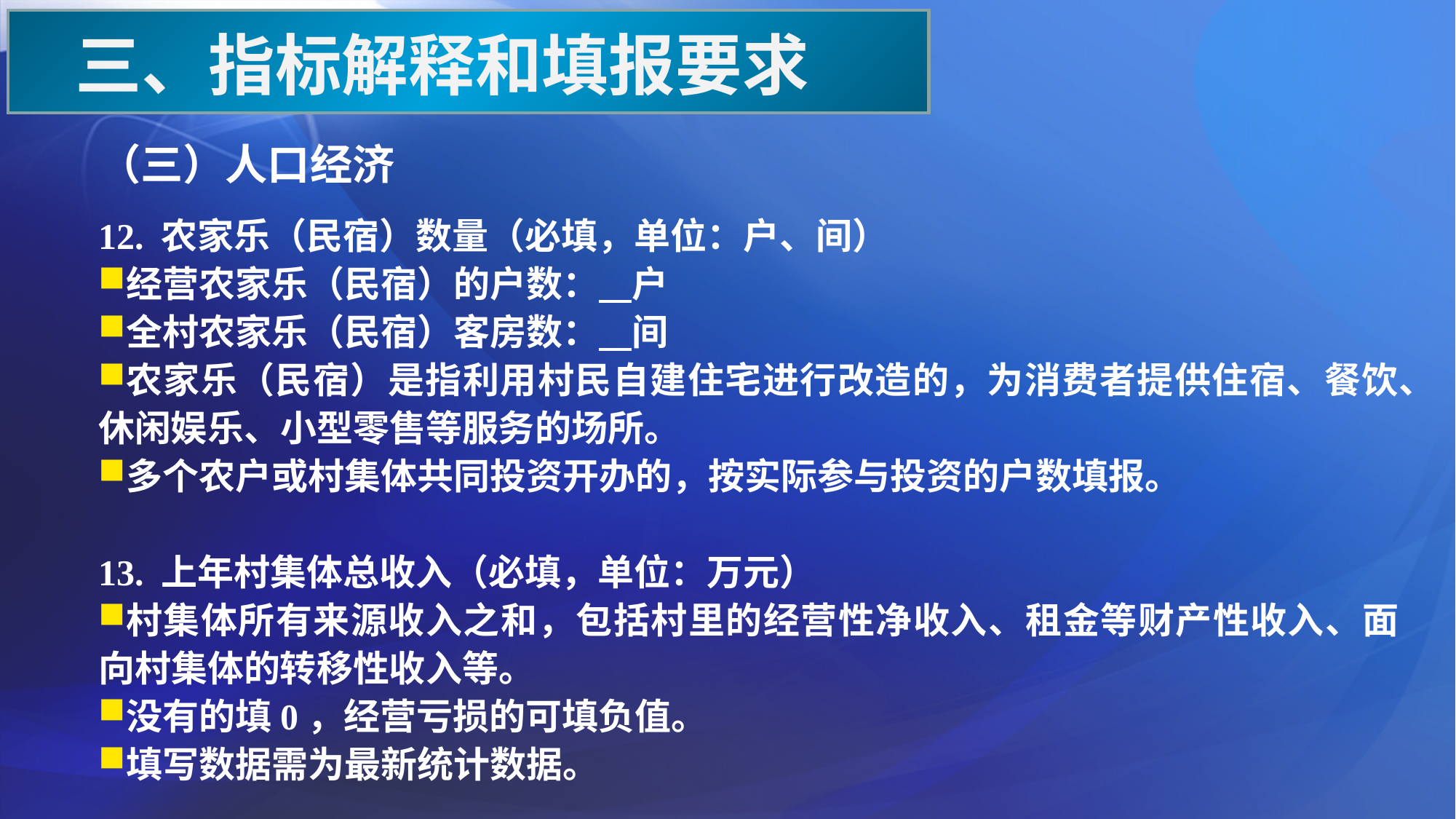

三、指标解释和填报要求
（三）人口经济

12. 农家乐（民宿）数量（必填，单位：户、间）
经营农家乐（民宿）的户数：    户
全村农家乐（民宿）客房数：    间
农家乐（民宿）是指利用村民自建住宅进行改造的，为消费者提供住宿、餐饮、休闲娱乐、小型零售等服务的场所。
多个农户或村集体共同投资开办的，按实际参与投资的户数填报。

13. 上年村集体总收入（必填，单位：万元）
村集体所有来源收入之和，包括村里的经营性净收入、租金等财产性收入、面向村集体的转移性收入等。
没有的填0，经营亏损的可填负值。
填写数据需为最新统计数据。